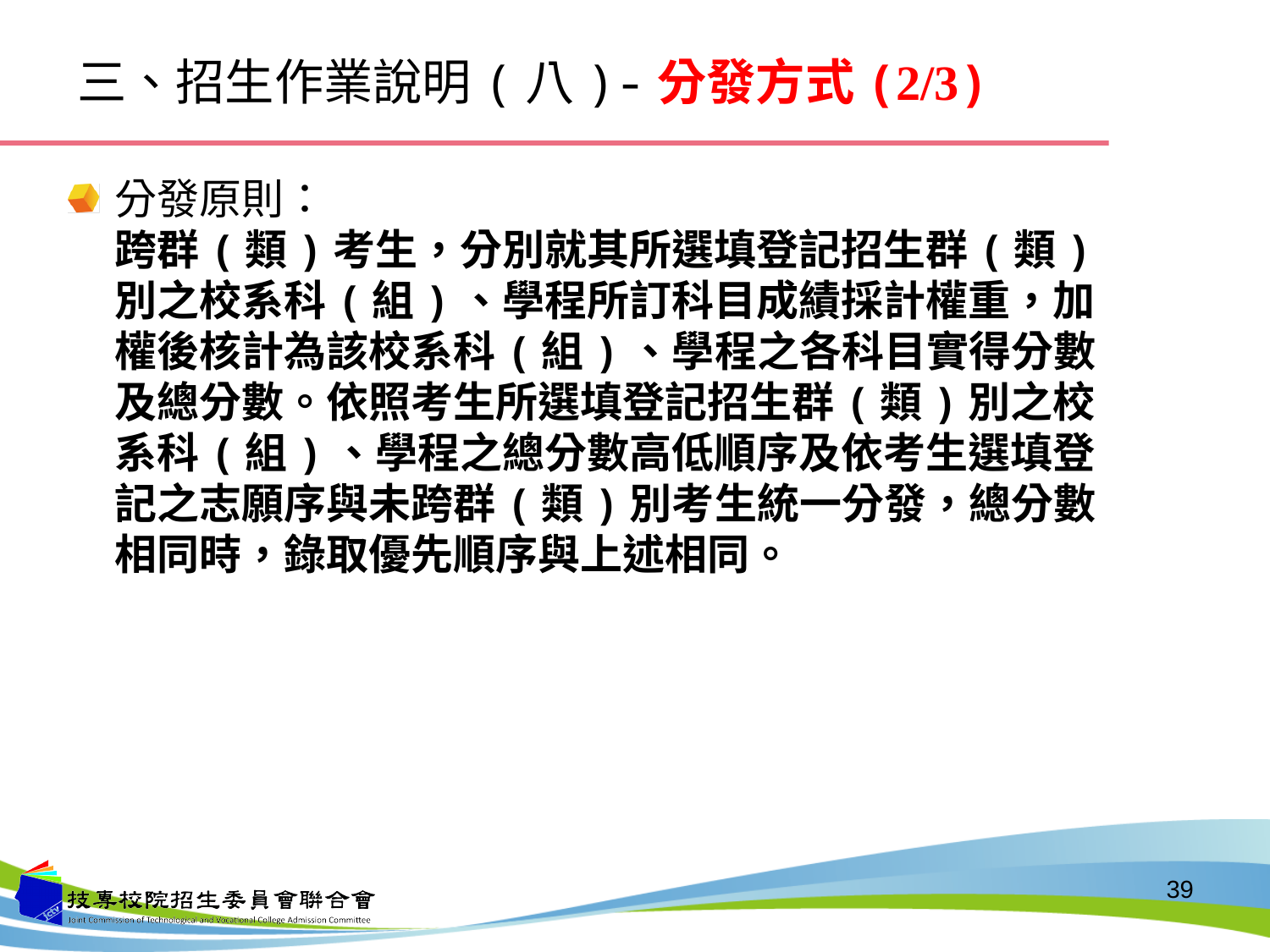

三、招生作業說明(八)-分發方式(2/3)
分發原則：
跨群(類)考生，分別就其所選填登記招生群(類)別之校系科(組)、學程所訂科目成績採計權重，加權後核計為該校系科(組)、學程之各科目實得分數及總分數。依照考生所選填登記招生群(類)別之校系科(組)、學程之總分數高低順序及依考生選填登記之志願序與未跨群(類)別考生統一分發，總分數相同時，錄取優先順序與上述相同。

39